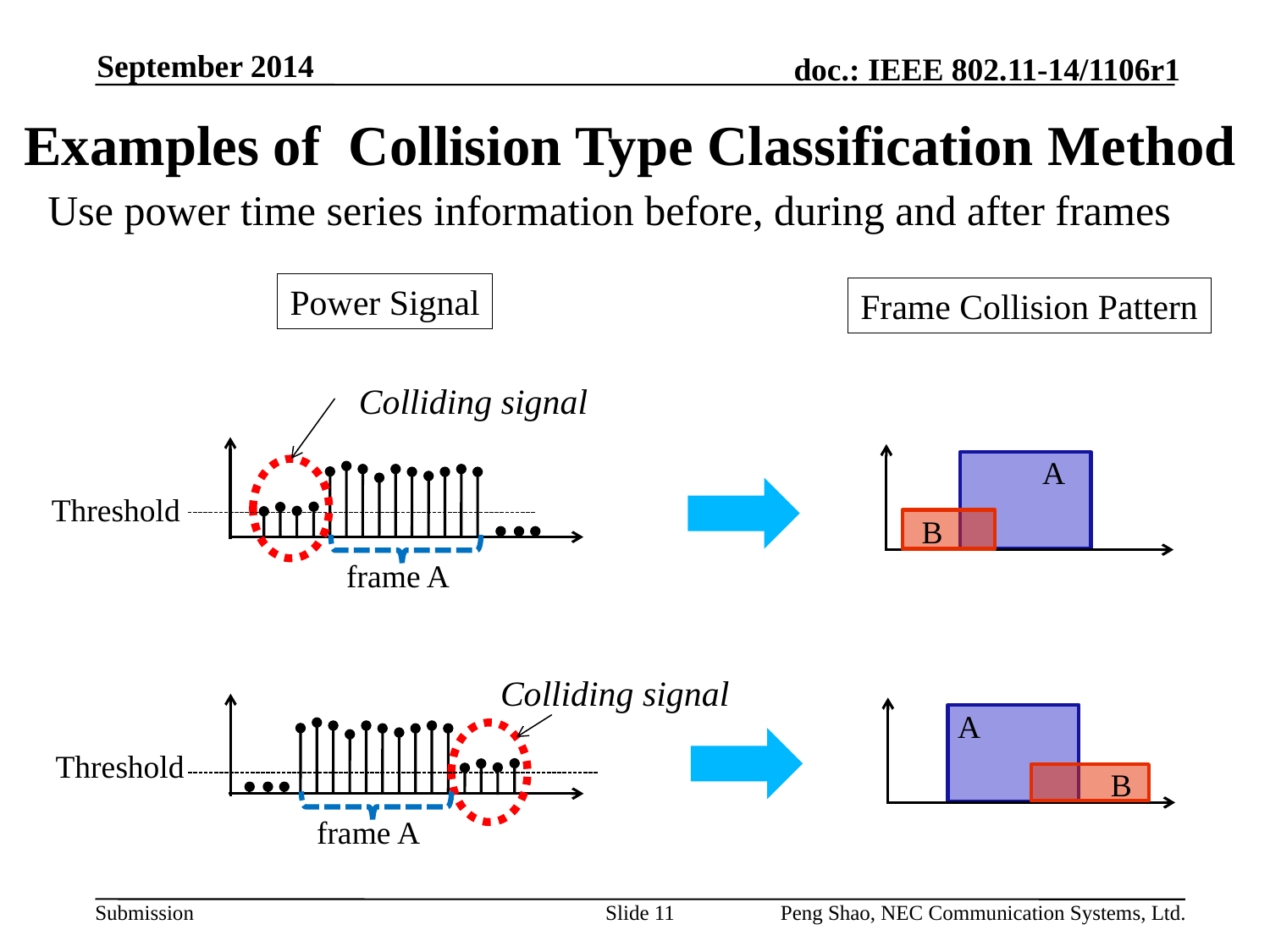

September 2014
Examples of  Collision Type Classification Method
# Use power time series information before, during and after frames
Power Signal
Frame Collision Pattern
Colliding signal
A

Threshold
B

時間
frame A
Colliding signal

frame A
A

Threshold
B

時間
Slide 11
Peng Shao, NEC Communication Systems, Ltd.